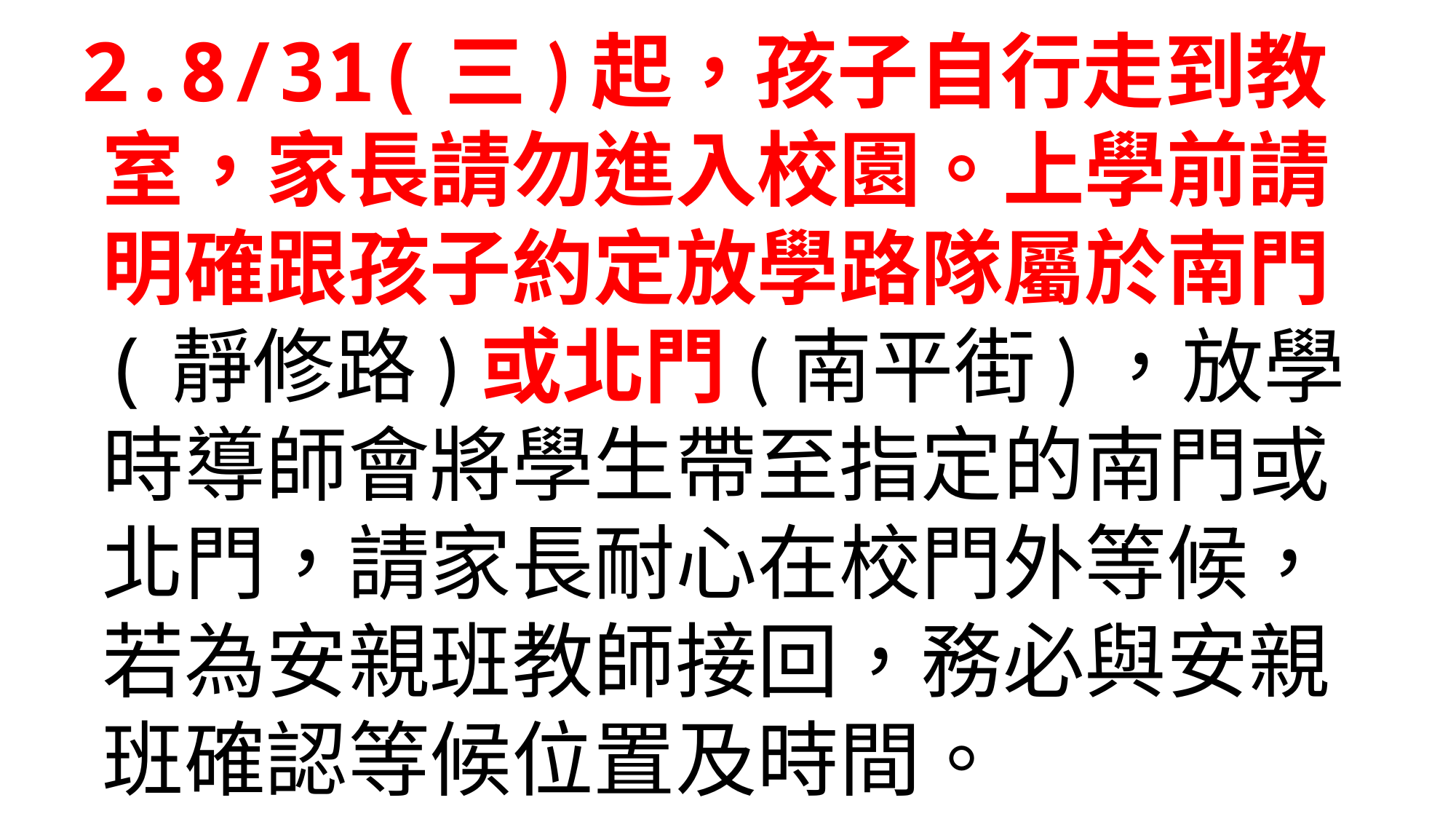

2.8/31(三)起，孩子自行走到教室，家長請勿進入校園。上學前請明確跟孩子約定放學路隊屬於南門(靜修路)或北門(南平街)，放學時導師會將學生帶至指定的南門或北門，請家長耐心在校門外等候，若為安親班教師接回，務必與安親班確認等候位置及時間。